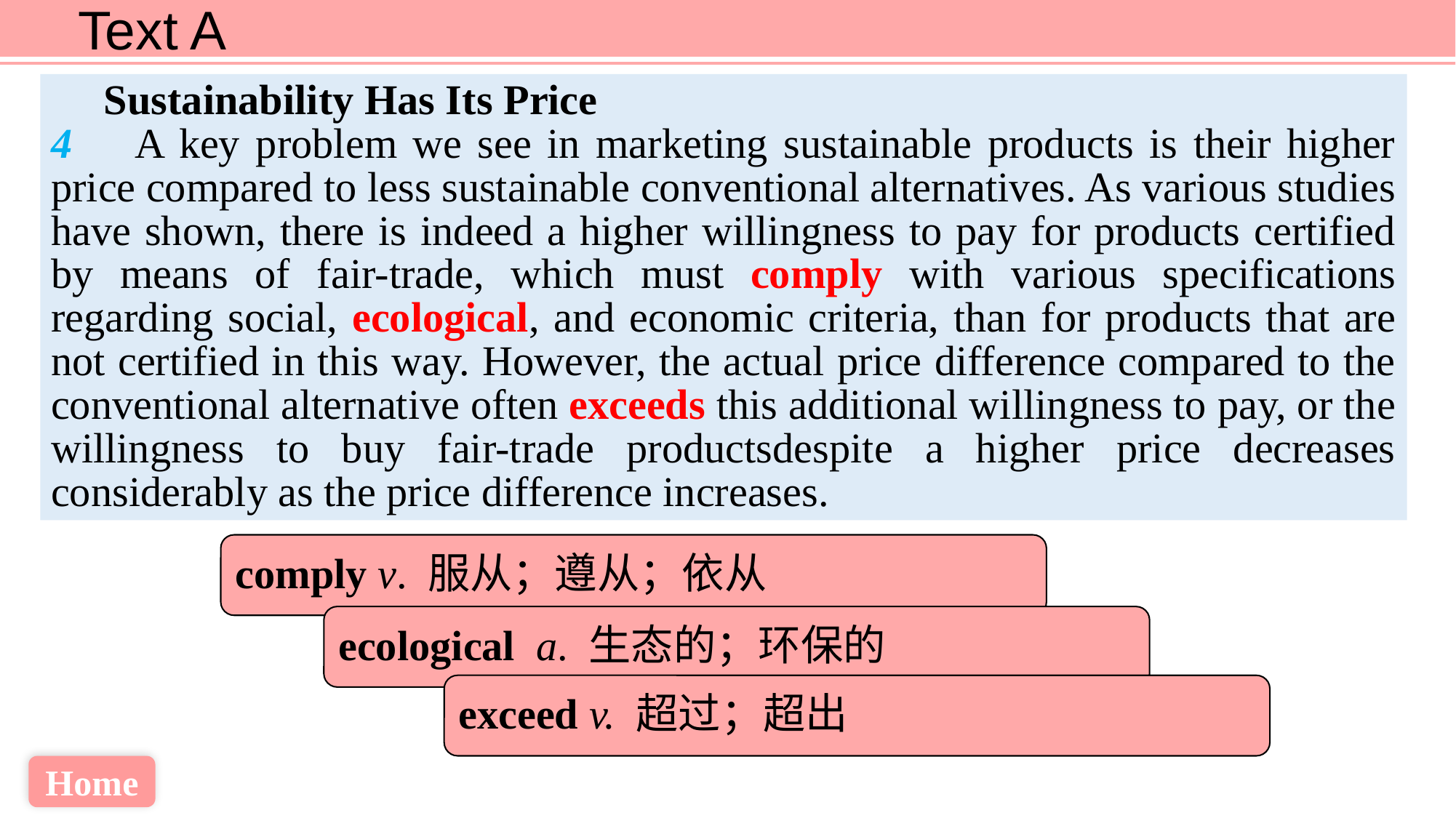

Sustainability Has Its Price
4    A key problem we see in marketing sustainable products is their higher price compared to less sustainable conventional alternatives. As various studies have shown, there is indeed a higher willingness to pay for products certified by means of fair-trade, which must comply with various specifications regarding social, ecological, and economic criteria, than for products that are not certified in this way. However, the actual price difference compared to the conventional alternative often exceeds this additional willingness to pay, or the willingness to buy fair-trade productsdespite a higher price decreases considerably as the price difference increases.

comply v. 服从；遵从；依从
ecological  a. 生态的；环保的
exceed v. 超过；超出